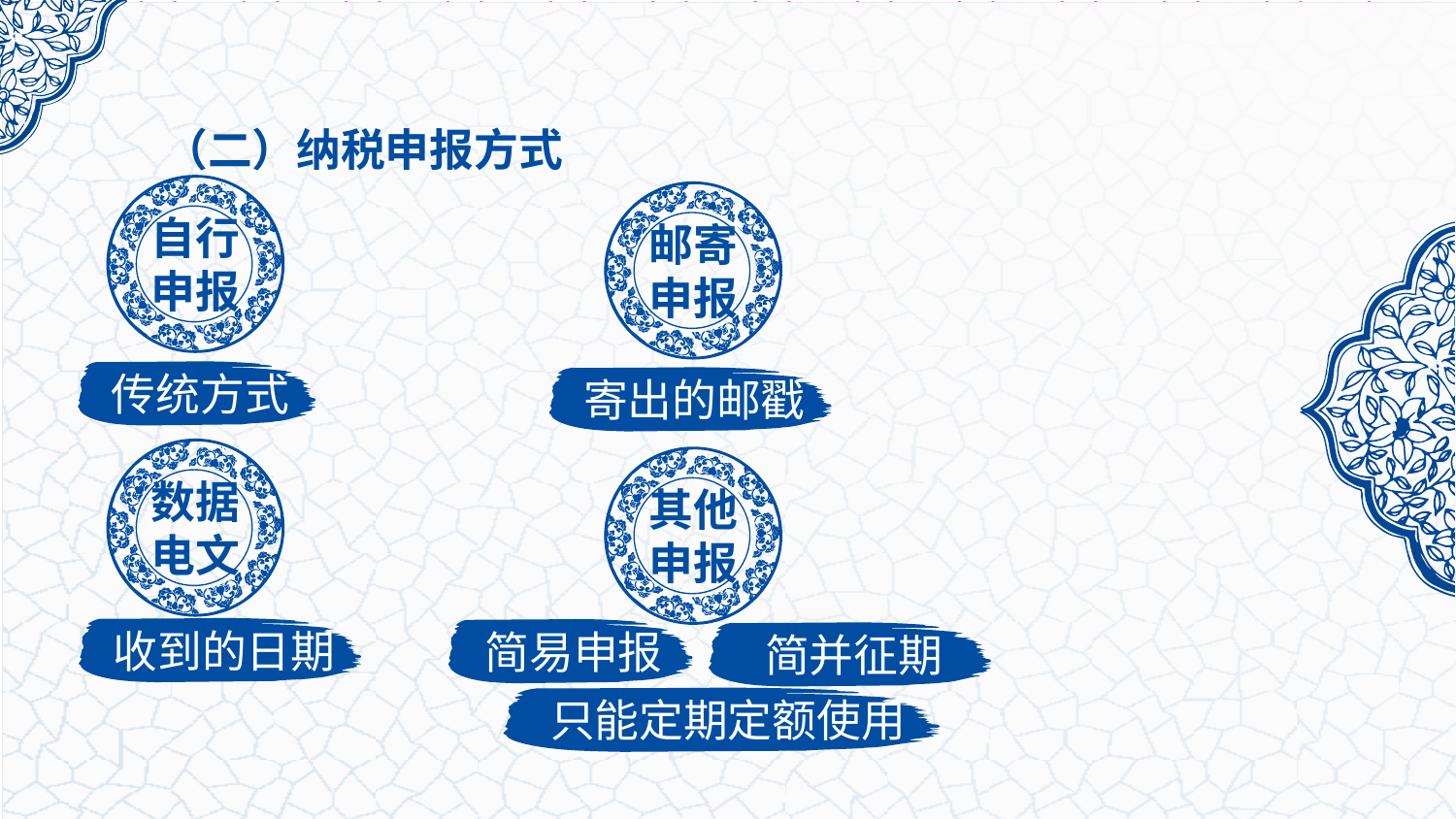

（二）纳税申报方式

自行
申报
邮寄
申报
寄出的邮戳

传统方式

只能定期定额使用

数据
电文
其他
申报
收到的日期

简并征期

简易申报